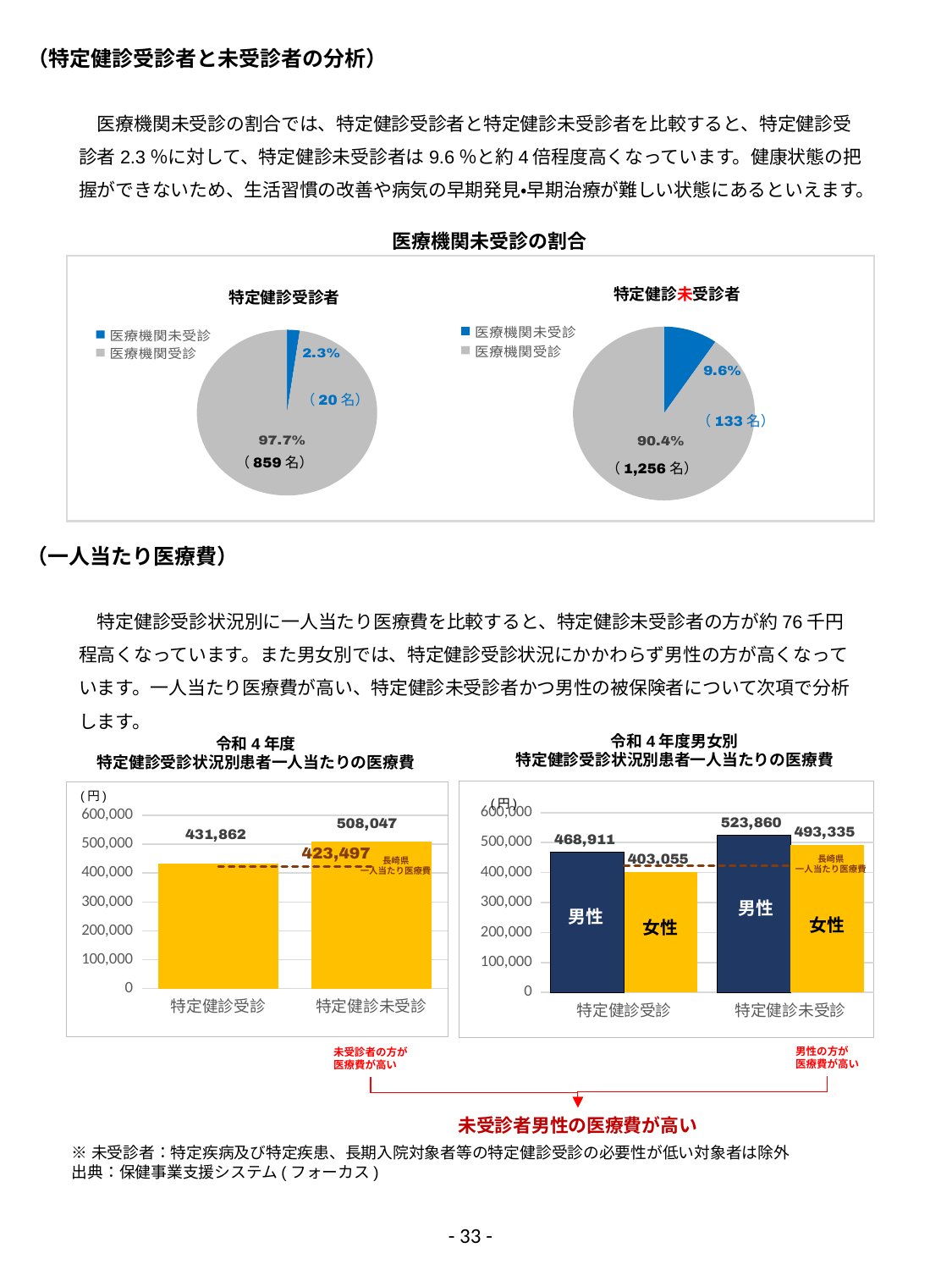

（特定健診受診者と未受診者の分析）
　医療機関未受診の割合では、特定健診受診者と特定健診未受診者を比較すると、特定健診受診者2.3％に対して、特定健診未受診者は9.6％と約4倍程度高くなっています。健康状態の把握ができないため、生活習慣の改善や病気の早期発見・早期治療が難しい状態にあるといえます。
医療機関未受診の割合

特定健診未受診者
特定健診受診者

### Chart

| Category | レセプト件数 |
|---|---|
| 医療機関未受診 | 0.022753128555176336 |
| 医療機関受診 | 0.9772468714448237 |

### Chart

| Category | レセプト件数 |
|---|---|
| 医療機関未受診 | 0.09575233981281497 |
| 医療機関受診 | 0.904247660187185 |
（20名）
（133名）
（859名）
（1,256名）
（一人当たり医療費）
　特定健診受診状況別に一人当たり医療費を比較すると、特定健診未受診者の方が約76千円程高くなっています。また男女別では、特定健診受診状況にかかわらず男性の方が高くなっています。一人当たり医療費が高い、特定健診未受診者かつ男性の被保険者について次項で分析します。
令和4年度男女別
特定健診受診状況別患者一人当たりの医療費
令和4年度
特定健診受診状況別患者一人当たりの医療費

### Chart

| Category | 男性 | 女性 | 県平均 |
|---|---|---|---|
| 特定健診受診 | 468911.0 | 403055.0 | 423497.0 |
| 特定健診未受診 | 523860.0 | 493335.0 | 423497.0 |
(円)

### Chart

| Category | 合計 | 県平均 |
|---|---|---|
| 特定健診受診 | 431862.0 | 423497.0 |
| 特定健診未受診 | 508047.0 | 423497.0 |
(円)
長崎県
一人当たり医療費
長崎県
一人当たり医療費
男性
男性
女性
女性
男性の方が
医療費が高い
未受診者の方が
医療費が高い
未受診者男性の医療費が高い
※未受診者：特定疾病及び特定疾患、長期入院対象者等の特定健診受診の必要性が低い対象者は除外
出典：保健事業支援システム(フォーカス)
- 33 -